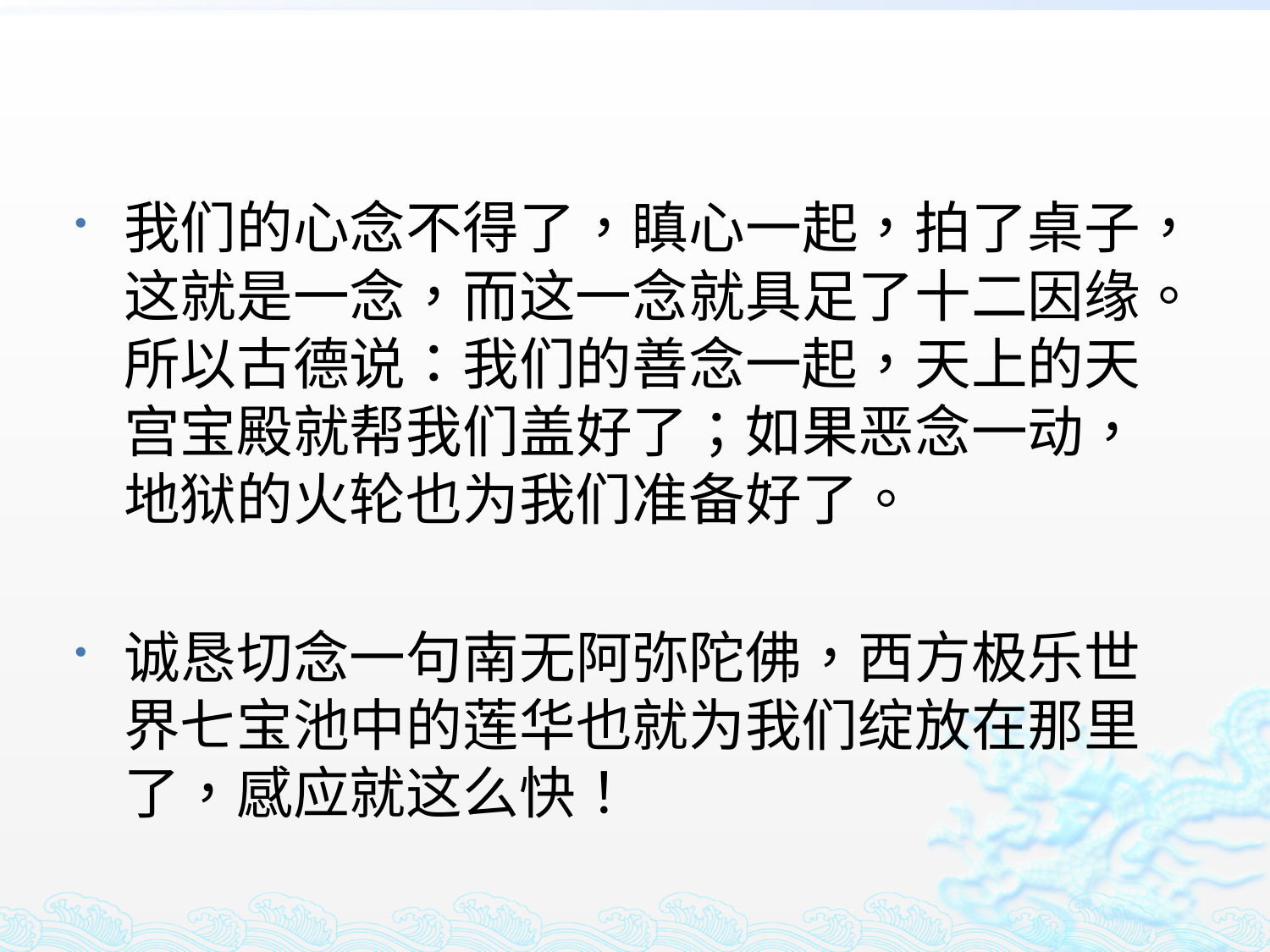

我们的心念不得了，瞋心一起，拍了桌子，这就是一念，而这一念就具足了十二因缘。所以古德说：我们的善念一起，天上的天宫宝殿就帮我们盖好了；如果恶念一动，地狱的火轮也为我们准备好了。

诚恳切念一句南无阿弥陀佛，西方极乐世界七宝池中的莲华也就为我们绽放在那里了，感应就这么快！